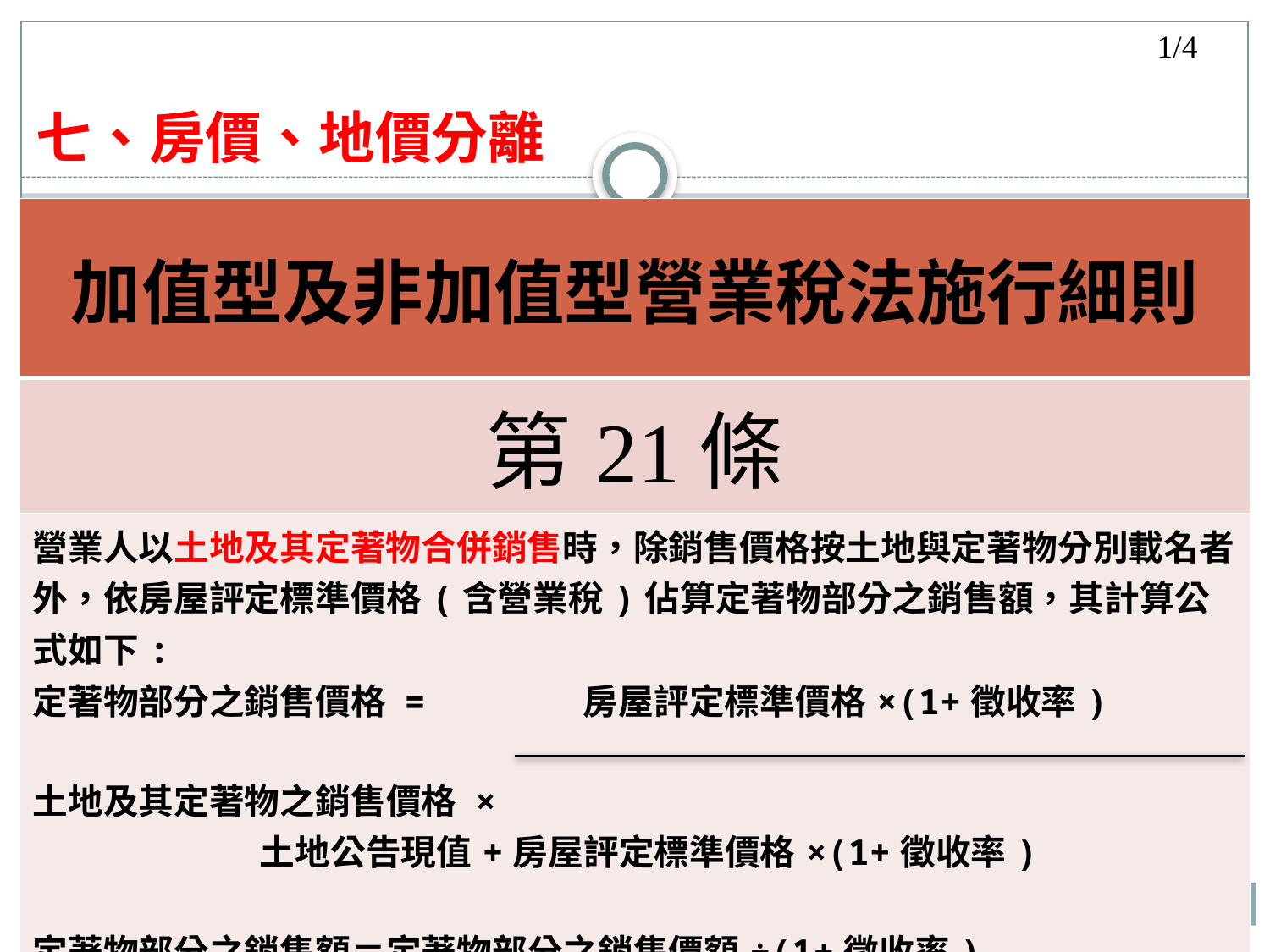

1/4
# 七、房價、地價分離

| 加值型及非加值型營業稅法施行細則 |
| --- |
| 第21條 |
| 營業人以土地及其定著物合併銷售時，除銷售價格按土地與定著物分別載名者外，依房屋評定標準價格(含營業稅)佔算定著物部分之銷售額，其計算公式如下: 定著物部分之銷售價格 = 房屋評定標準價格×(1+徵收率) 土地及其定著物之銷售價格 × 土地公告現值+房屋評定標準價格×(1+徵收率) 定著物部分之銷售額＝定著物部分之銷售價額÷(1+徵收率) |